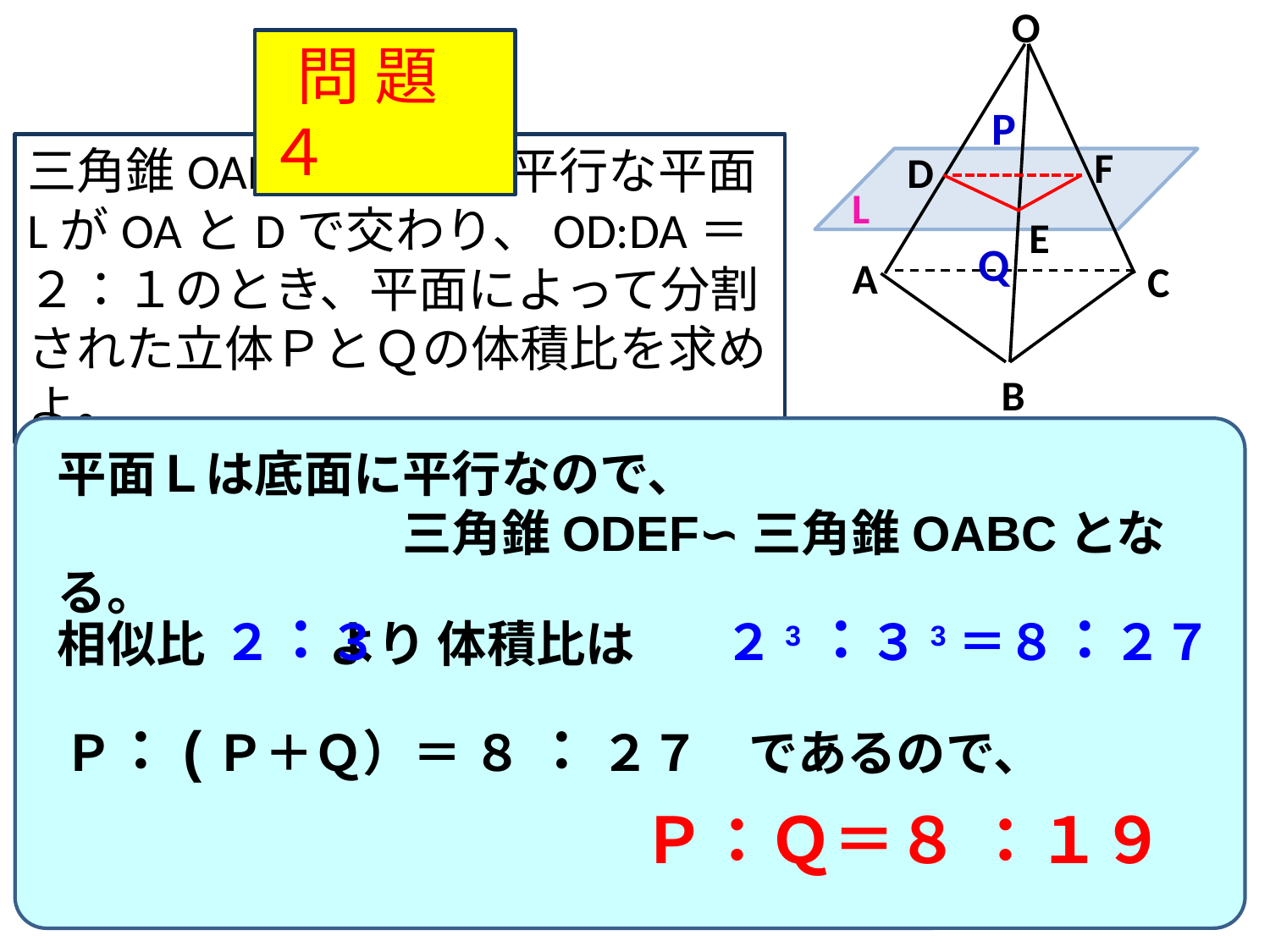

O
 問 題 ４

P
三角錐OABCの底面に平行な平面LがOAとDで交わり、OD:DA＝２：１のとき、平面によって分割された立体ＰとＱの体積比を求めよ。
F
D
L
E
Q
A
C
B

平面Ｌは底面に平行なので、
　　　　　　　三角錐ODEF∽三角錐OABCとなる。
２：３
２3：３3＝８：２７
相似比           より 体積比は

Ｐ：(Ｐ＋Ｑ）＝ ８ ： ２７　であるので、
Ｐ：Ｑ＝８ ：１９